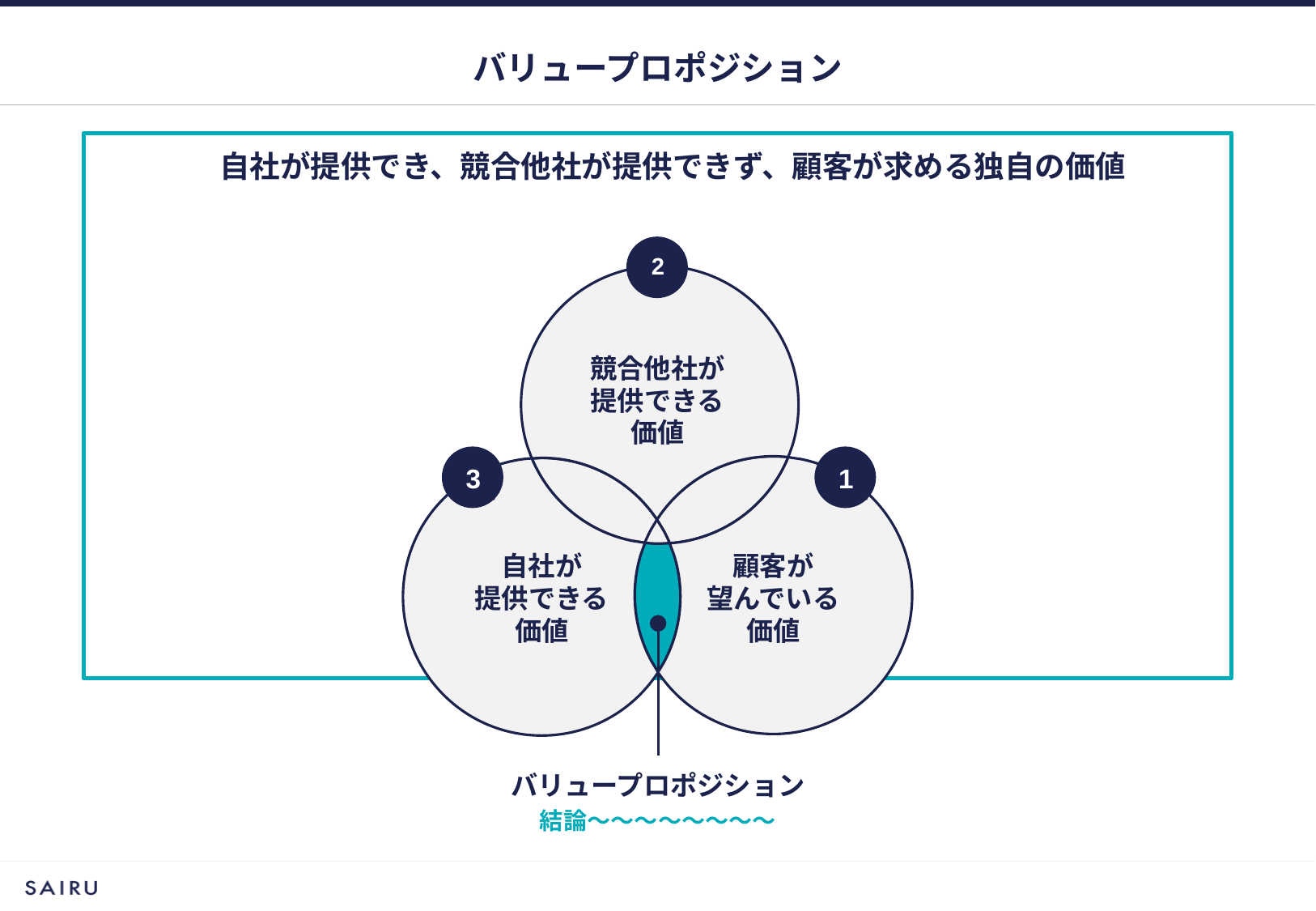

# バリュープロポジション
自社が提供でき、競合他社が提供できず、顧客が求める独自の価値

2

競合他社が
提供できる
価値

3

1
自社が
提供できる
価値
顧客が
望んでいる
価値
バリュープロポジション
結論〜〜〜〜〜〜〜〜